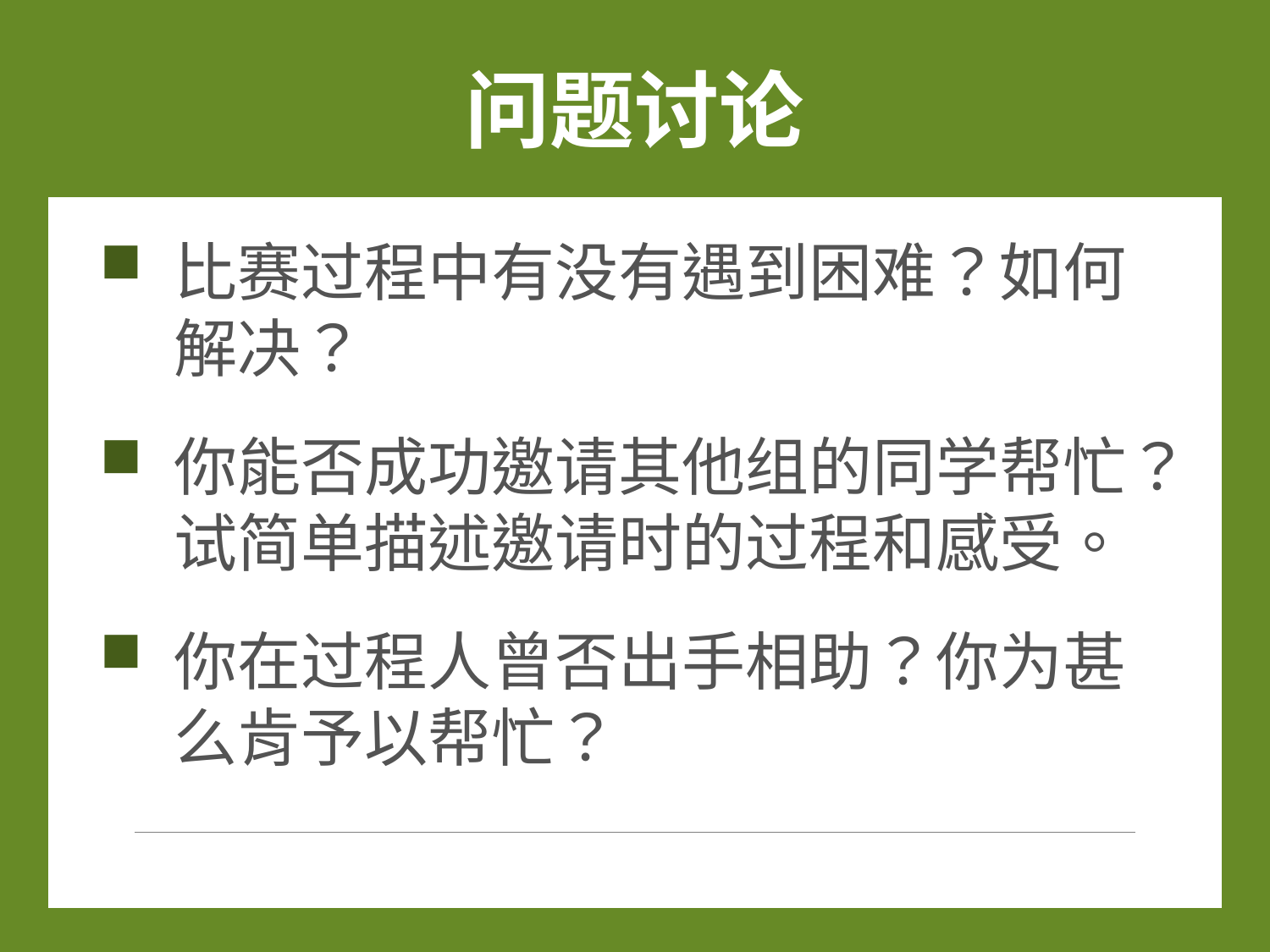

问题讨论
比赛过程中有没有遇到困难？如何解决？
你能否成功邀请其他组的同学帮忙？试简单描述邀请时的过程和感受。
你在过程人曾否出手相助？你为甚么肯予以帮忙？